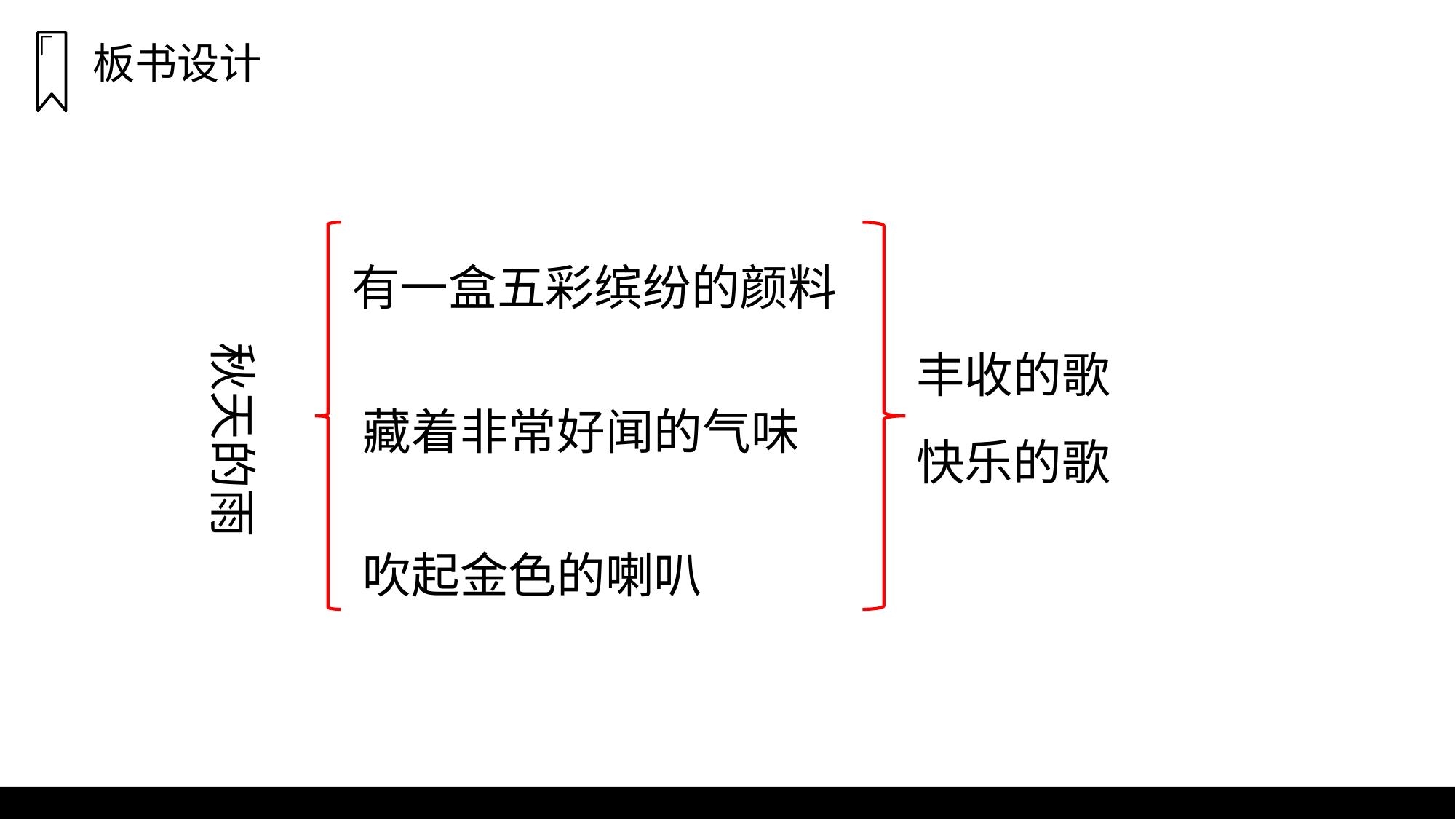

板书设计
有一盒五彩缤纷的颜料

丰收的歌
快乐的歌
秋天的雨
藏着非常好闻的气味
吹起金色的喇叭